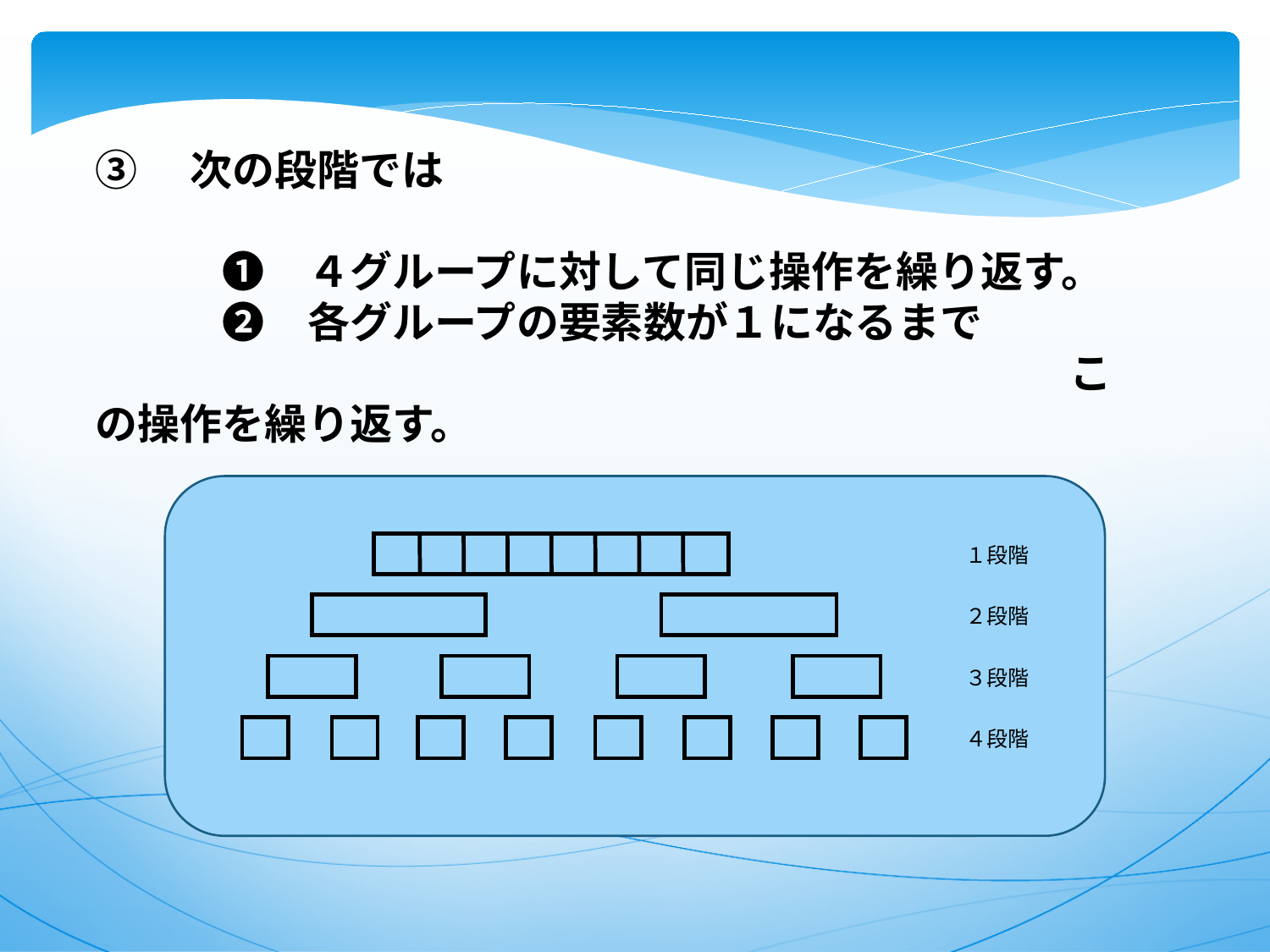

③　次の段階では

　　　❶　４グループに対して同じ操作を繰り返す。
　　　❷　各グループの要素数が１になるまで
　　　　　　　　　　　　　　　　　　　　　　　この操作を繰り返す。

１段階

２段階

３段階

４段階